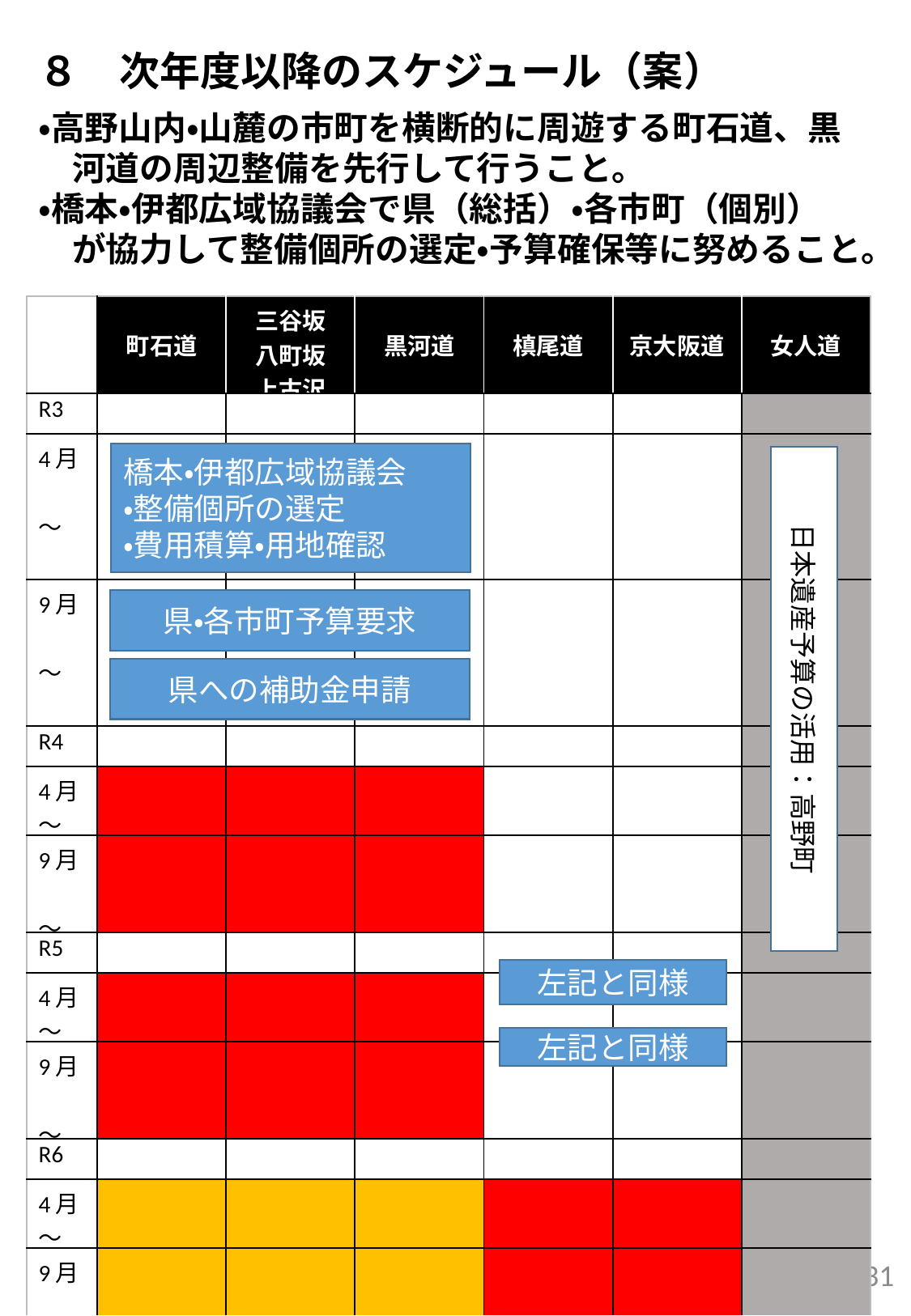

８　次年度以降のスケジュール（案）
・高野山内・山麓の市町を横断的に周遊する町石道、黒
　河道の周辺整備を先行して行うこと。
・橋本・伊都広域協議会で県（総括）・各市町（個別）
　が協力して整備個所の選定・予算確保等に努めること。
|  | 町石道 | 三谷坂 八町坂 上古沢 | 黒河道 | 槙尾道 | 京大阪道 | 女人道 |
| --- | --- | --- | --- | --- | --- | --- |
| R3 |  |  |  |  |  |  |
| 4月 　～ |  |  |  |  |  |  |
| 9月 　～ |  |  |  |  |  |  |
| R4 |  |  |  |  |  |  |
| 4月 ～ |  |  |  |  |  |  |
| 9月　～ |  |  |  |  |  |  |
| R5 |  |  |  |  |  |  |
| 4月～ |  |  |  |  |  |  |
| 9月　～ |  |  |  |  |  |  |
| R6 |  |  |  |  |  |  |
| 4月 ～ |  |  |  |  |  |  |
| 9月　～ |  |  |  |  |  |  |
橋本・伊都広域協議会
・整備個所の選定
・費用積算・用地確認
日本遺産予算の活用：高野町
県・各市町予算要求
県への補助金申請
左記と同様
左記と同様
31